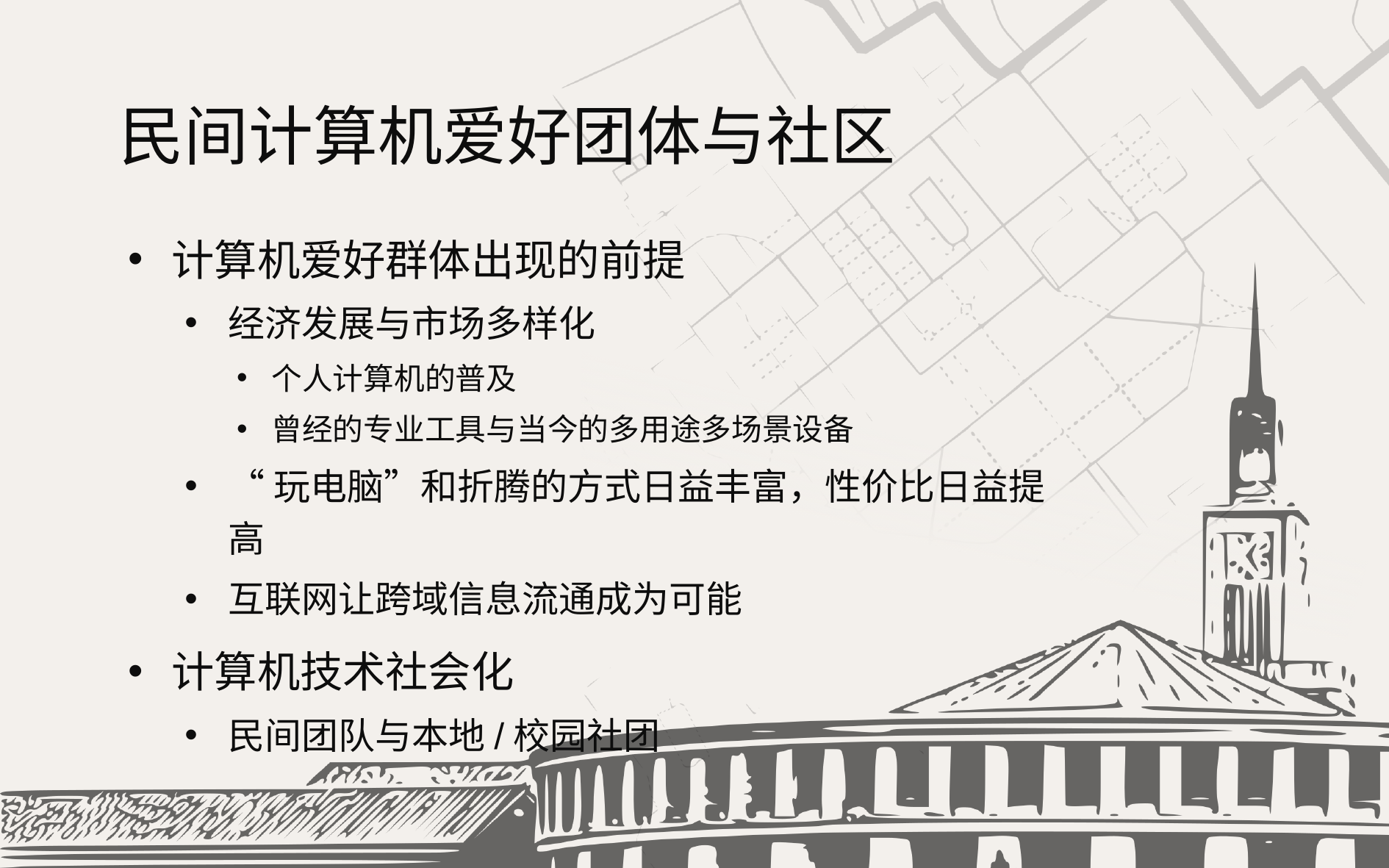

# 民间计算机爱好团体与社区
计算机爱好群体出现的前提
经济发展与市场多样化
个人计算机的普及
曾经的专业工具与当今的多用途多场景设备
“玩电脑”和折腾的方式日益丰富，性价比日益提高
互联网让跨域信息流通成为可能
计算机技术社会化
民间团队与本地/校园社团